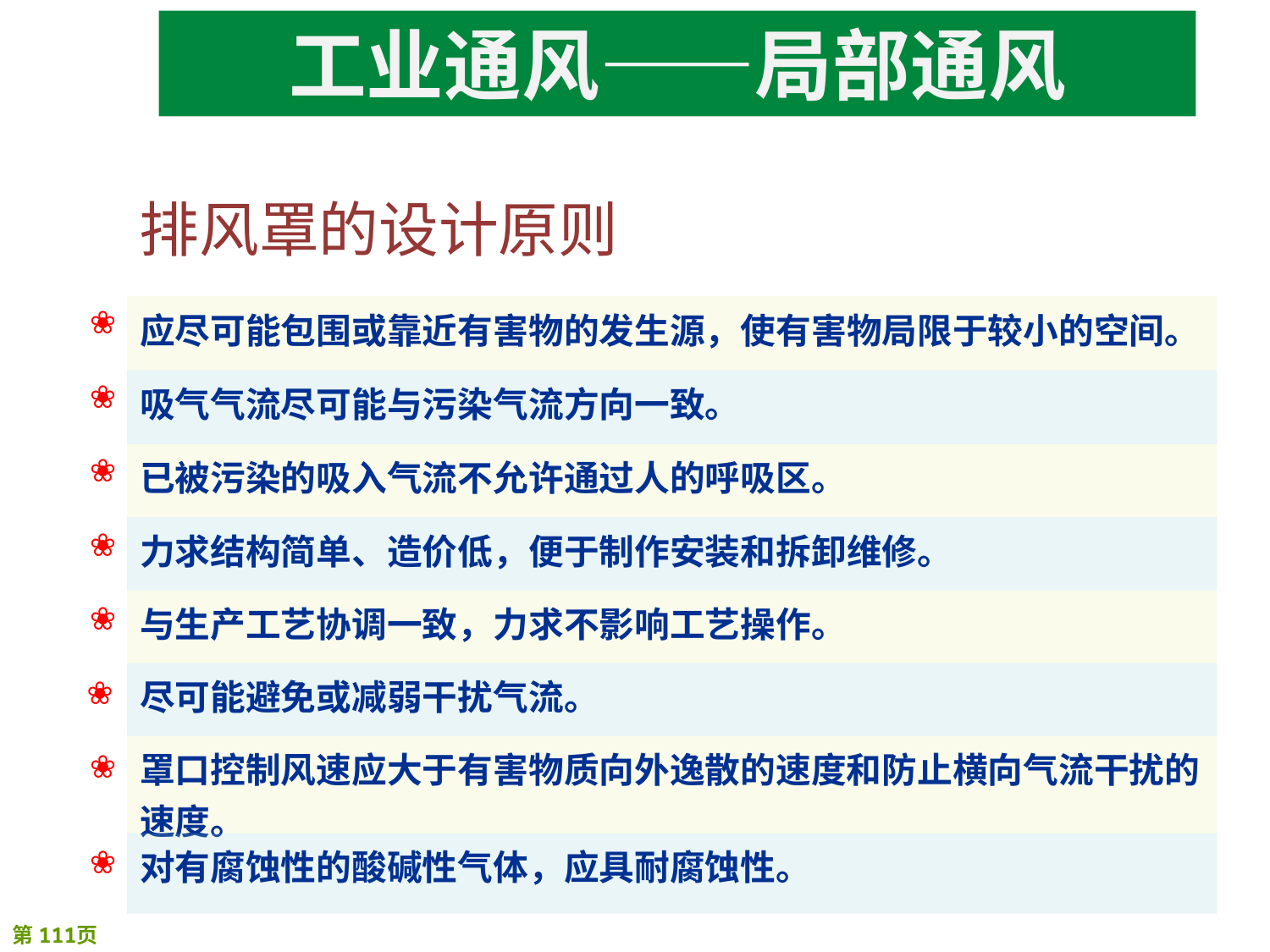

# 工业通风——局部通风
排风罩的设计原则

❀
| 应尽可能包围或靠近有害物的发生源，使有害物局限于较小的空间。 |
| --- |
| 吸气气流尽可能与污染气流方向一致。 |
| 已被污染的吸入气流不允许通过人的呼吸区。 |
| 力求结构简单、造价低，便于制作安装和拆卸维修。 |
| 与生产工艺协调一致，力求不影响工艺操作。 |
| 尽可能避免或减弱干扰气流。 |
| 罩口控制风速应大于有害物质向外逸散的速度和防止横向气流干扰的速度。 |
| 对有腐蚀性的酸碱性气体，应具耐腐蚀性。 |
❀
❀
❀
❀
❀
❀
❀